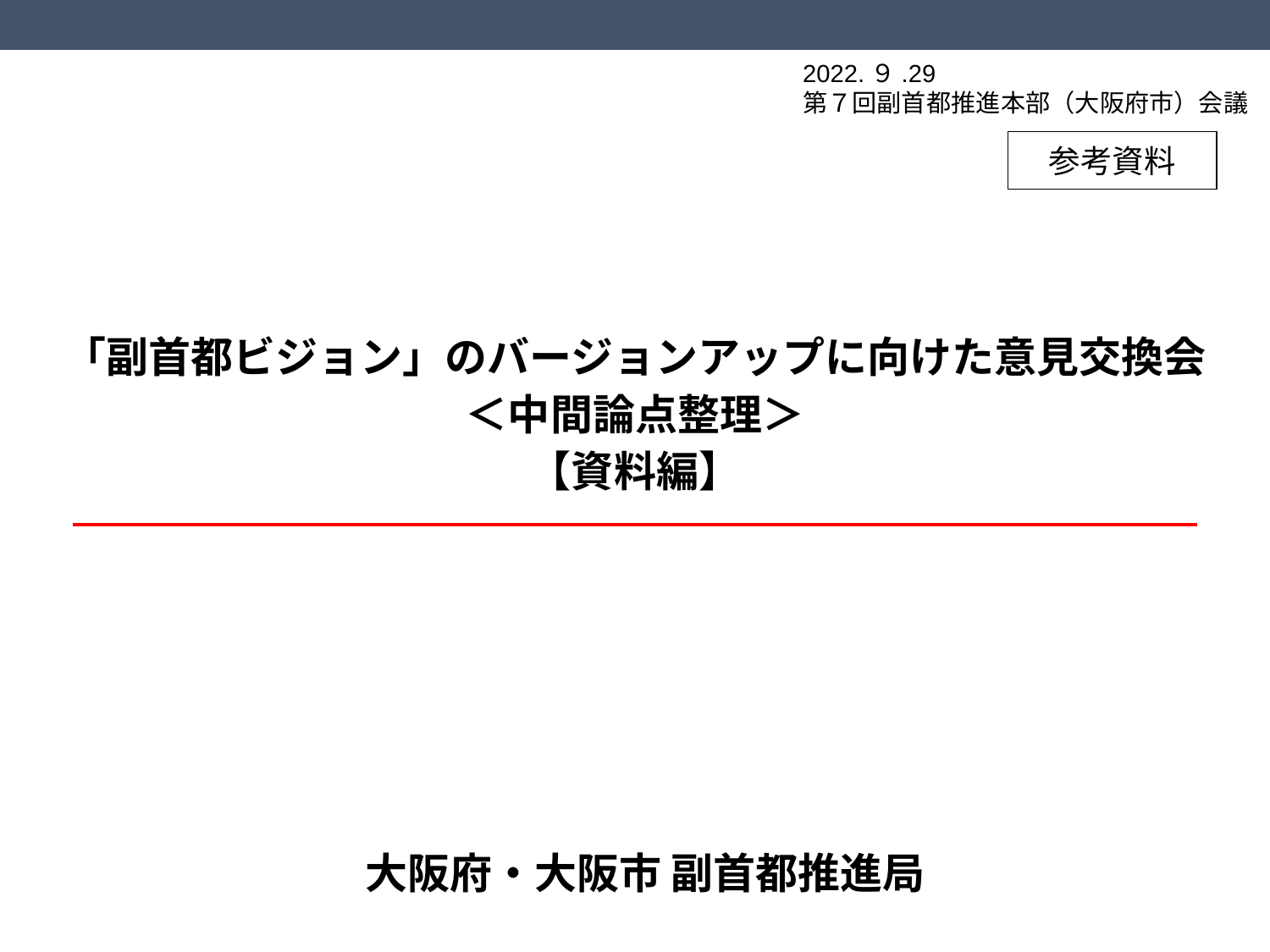

2022.９.29
第７回副首都推進本部（大阪府市）会議
参考資料
「副首都ビジョン」のバージョンアップに向けた意見交換会
＜中間論点整理＞
【資料編】
大阪府・大阪市 副首都推進局